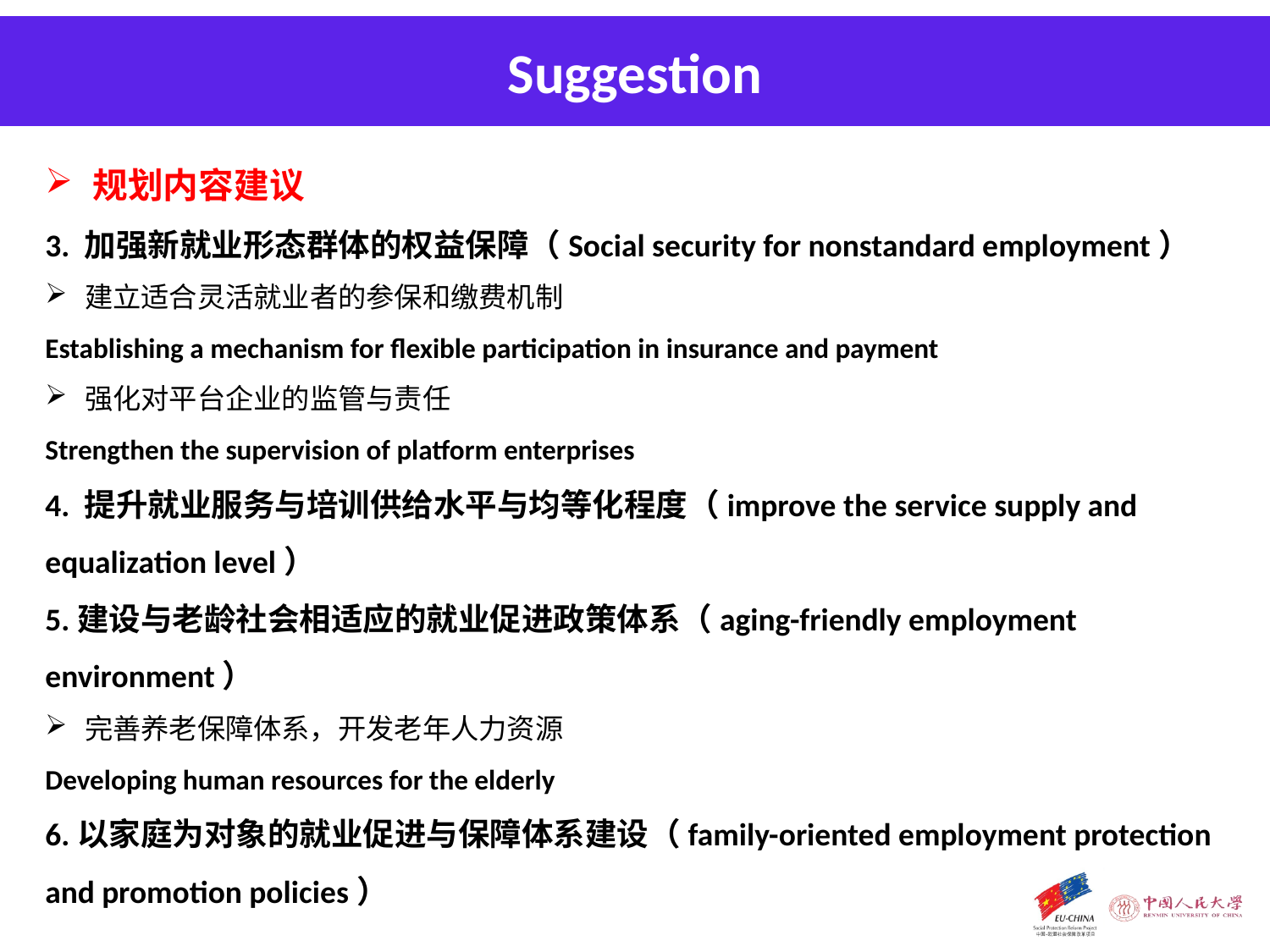

Suggestion
规划内容建议
3. 加强新就业形态群体的权益保障（Social security for nonstandard employment）
建立适合灵活就业者的参保和缴费机制
Establishing a mechanism for flexible participation in insurance and payment
强化对平台企业的监管与责任
Strengthen the supervision of platform enterprises
4. 提升就业服务与培训供给水平与均等化程度（improve the service supply and equalization level）
5.建设与老龄社会相适应的就业促进政策体系（aging-friendly employment environment）
完善养老保障体系，开发老年人力资源
Developing human resources for the elderly
6.以家庭为对象的就业促进与保障体系建设（family-oriented employment protection and promotion policies）